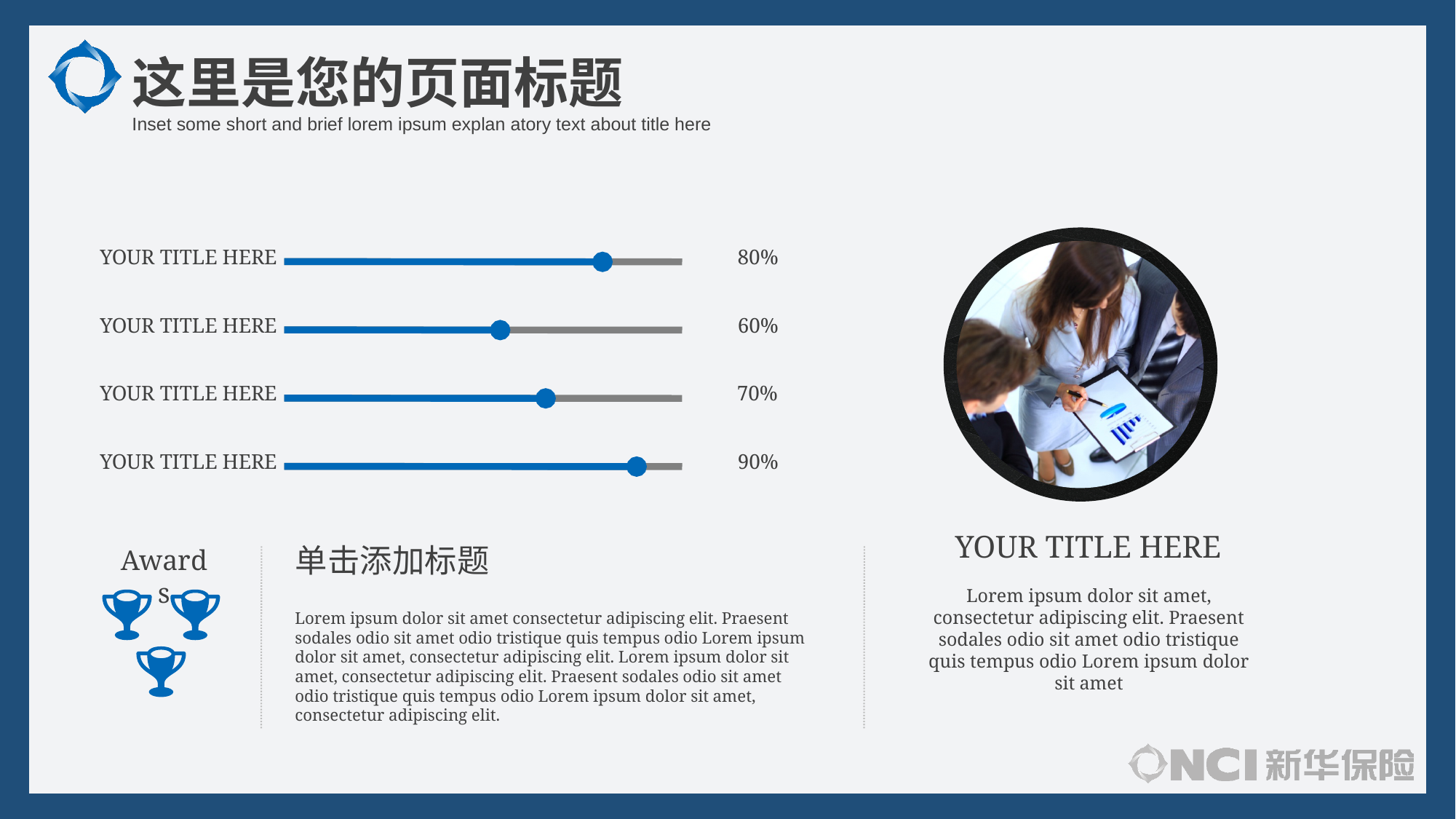

这里是您的页面标题
Inset some short and brief lorem ipsum explan atory text about title here

YOUR TITLE HERE
80%
YOUR TITLE HERE
60%
YOUR TITLE HERE
70%
YOUR TITLE HERE
90%
YOUR TITLE HERE
Lorem ipsum dolor sit amet, consectetur adipiscing elit. Praesent sodales odio sit amet odio tristique quis tempus odio Lorem ipsum dolor sit amet
单击添加标题
Lorem ipsum dolor sit amet consectetur adipiscing elit. Praesent sodales odio sit amet odio tristique quis tempus odio Lorem ipsum dolor sit amet, consectetur adipiscing elit. Lorem ipsum dolor sit amet, consectetur adipiscing elit. Praesent sodales odio sit amet odio tristique quis tempus odio Lorem ipsum dolor sit amet, consectetur adipiscing elit.
Awards